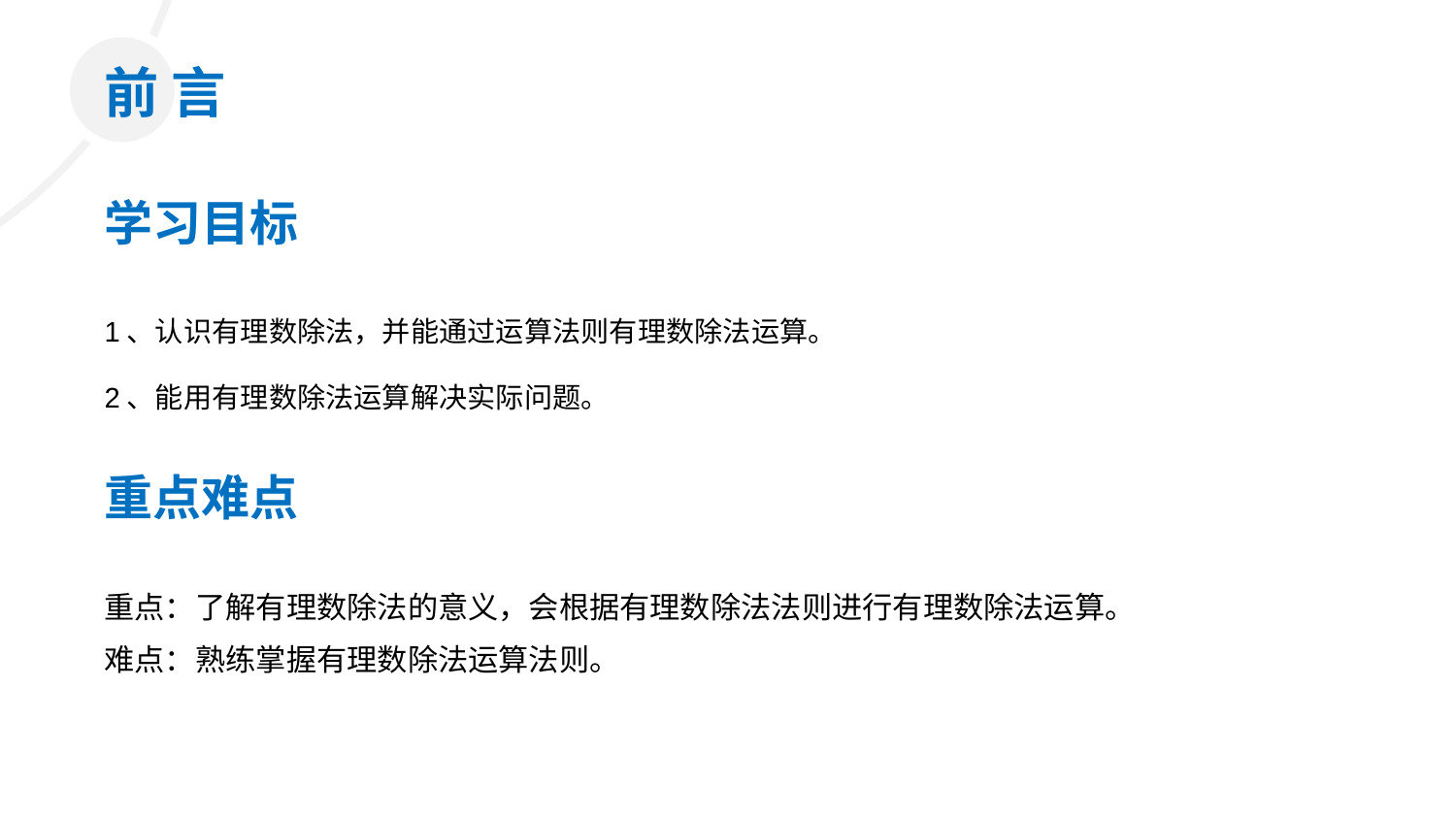

前 言
学习目标
1、认识有理数除法，并能通过运算法则有理数除法运算。
2、能用有理数除法运算解决实际问题。
重点难点
重点：了解有理数除法的意义，会根据有理数除法法则进行有理数除法运算。
难点：熟练掌握有理数除法运算法则。